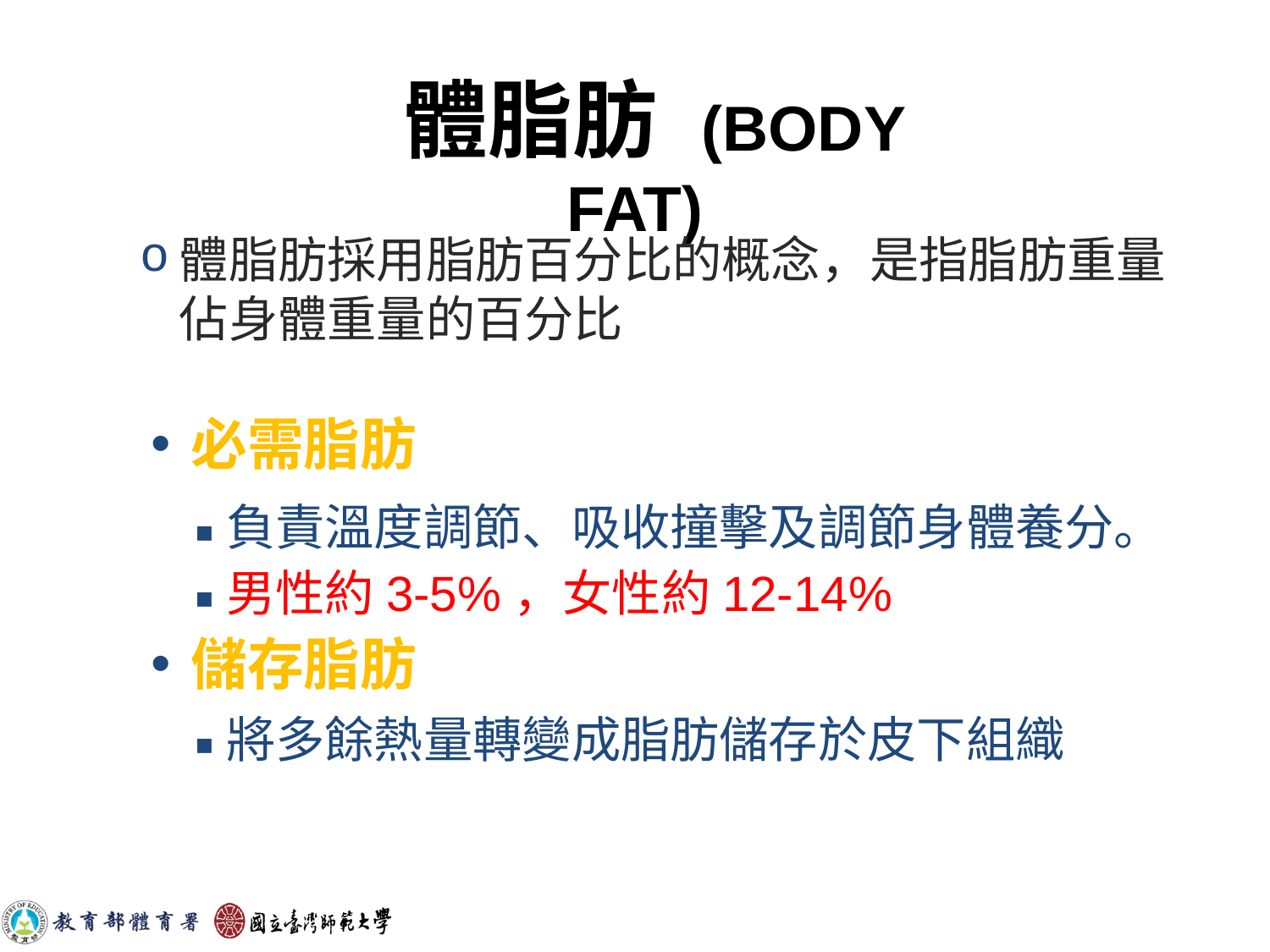

# 體脂肪 (BODY FAT)
體脂肪採用脂肪百分比的概念，是指脂肪重量佔身體重量的百分比
必需脂肪
負責溫度調節、吸收撞擊及調節身體養分。
男性約3-5%，女性約12-14%
儲存脂肪
將多餘熱量轉變成脂肪儲存於皮下組織